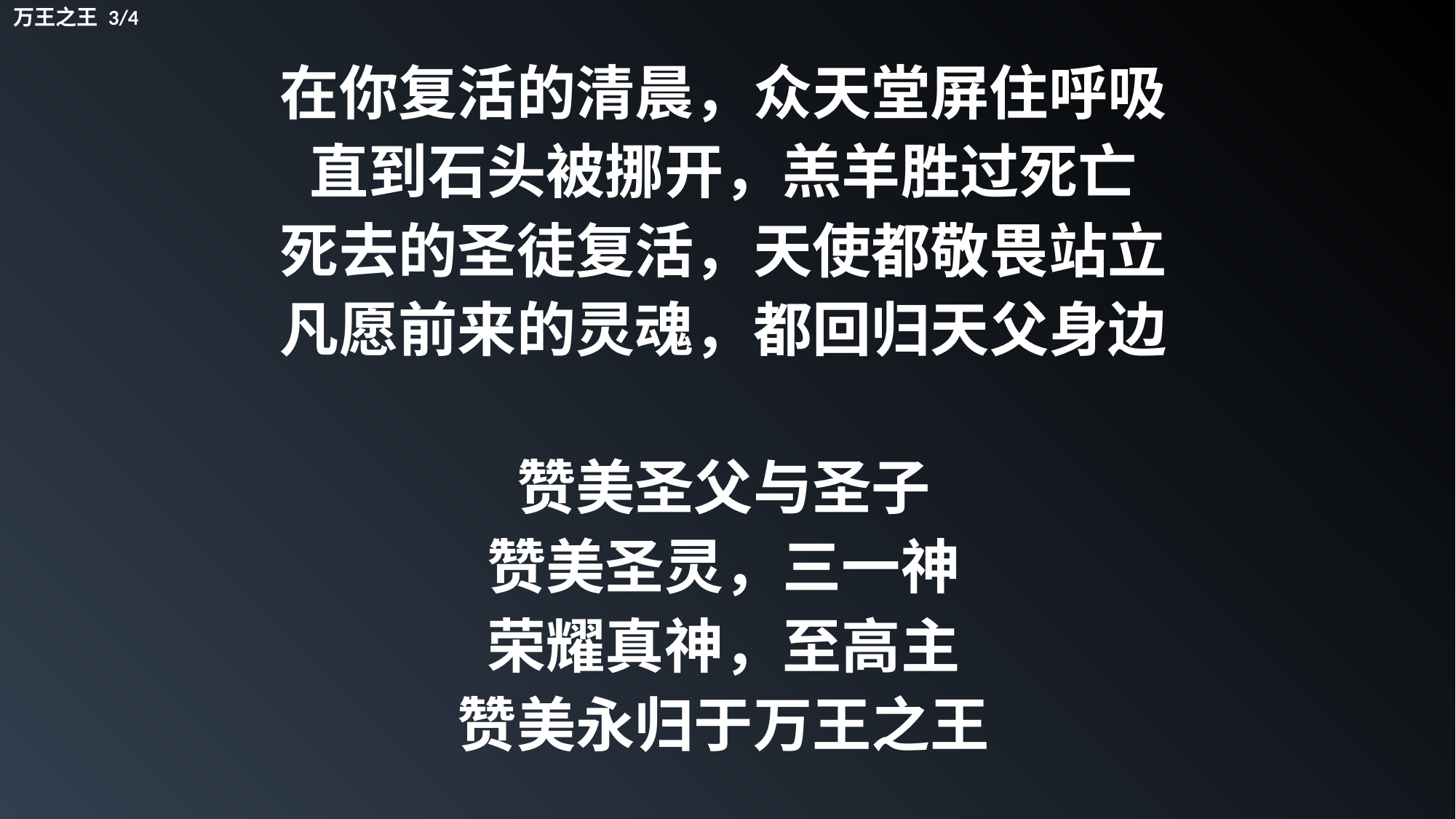

万王之王 3/4
在你复活的清晨，众天堂屏住呼吸
直到石头被挪开，羔羊胜过死亡
死去的圣徒复活，天使都敬畏站立
凡愿前来的灵魂，都回归天父身边

赞美圣父与圣子
赞美圣灵，三一神
荣耀真神，至高主
赞美永归于万王之王